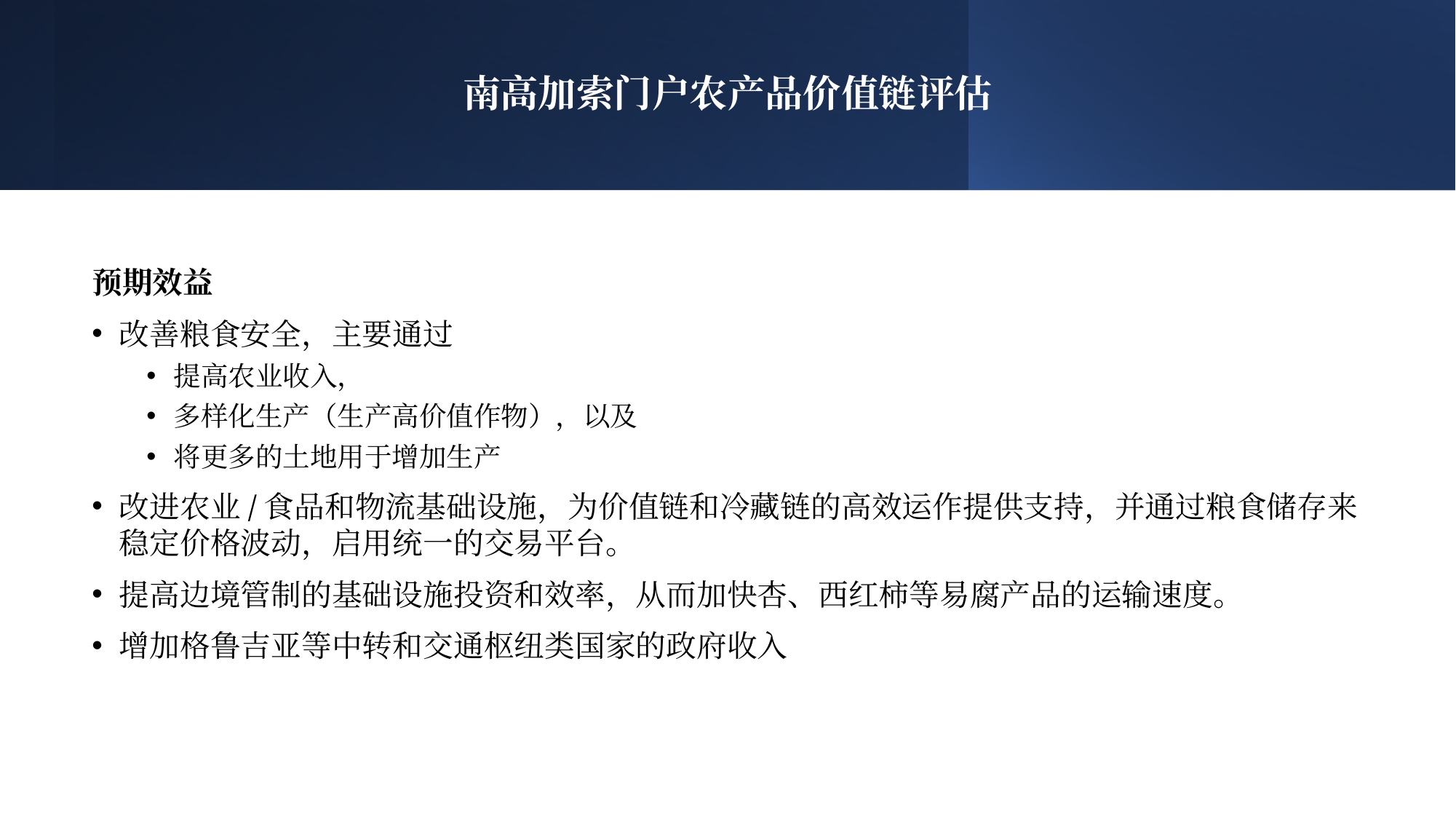

南高加索门户农产品价值链评估
预期效益
改善粮食安全，主要通过
提高农业收入，
多样化生产（生产高价值作物），以及
将更多的土地用于增加生产
改进农业/食品和物流基础设施，为价值链和冷藏链的高效运作提供支持，并通过粮食储存来稳定价格波动，启用统一的交易平台。
提高边境管制的基础设施投资和效率，从而加快杏、西红柿等易腐产品的运输速度。
增加格鲁吉亚等中转和交通枢纽类国家的政府收入